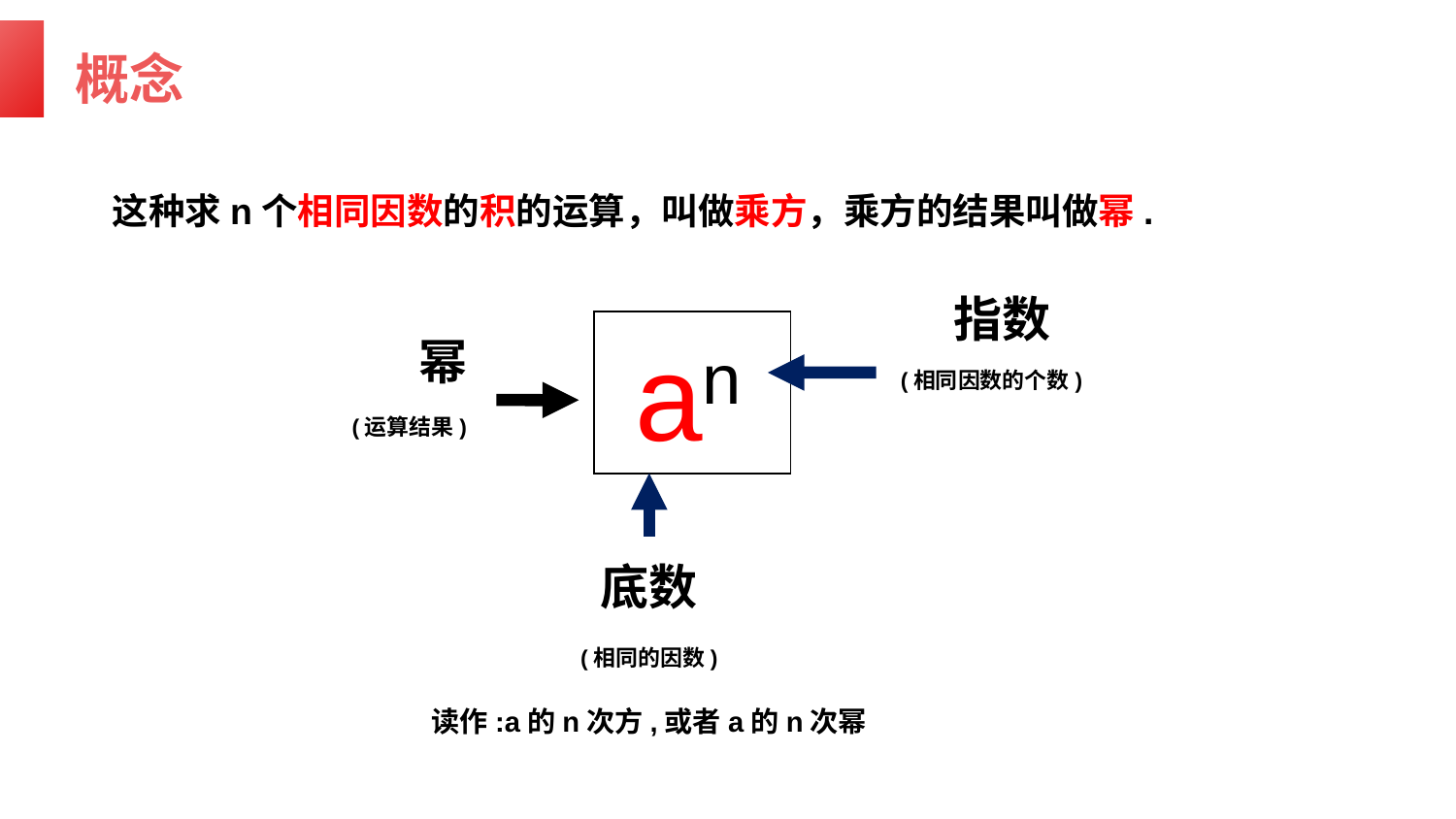

概念
  这种求n个相同因数的积的运算，叫做乘方，乘方的结果叫做幂.
指数
an
幂
(相同因数的个数)

(运算结果)

底数
(相同的因数)
读作:a的n次方,或者a的n次幂